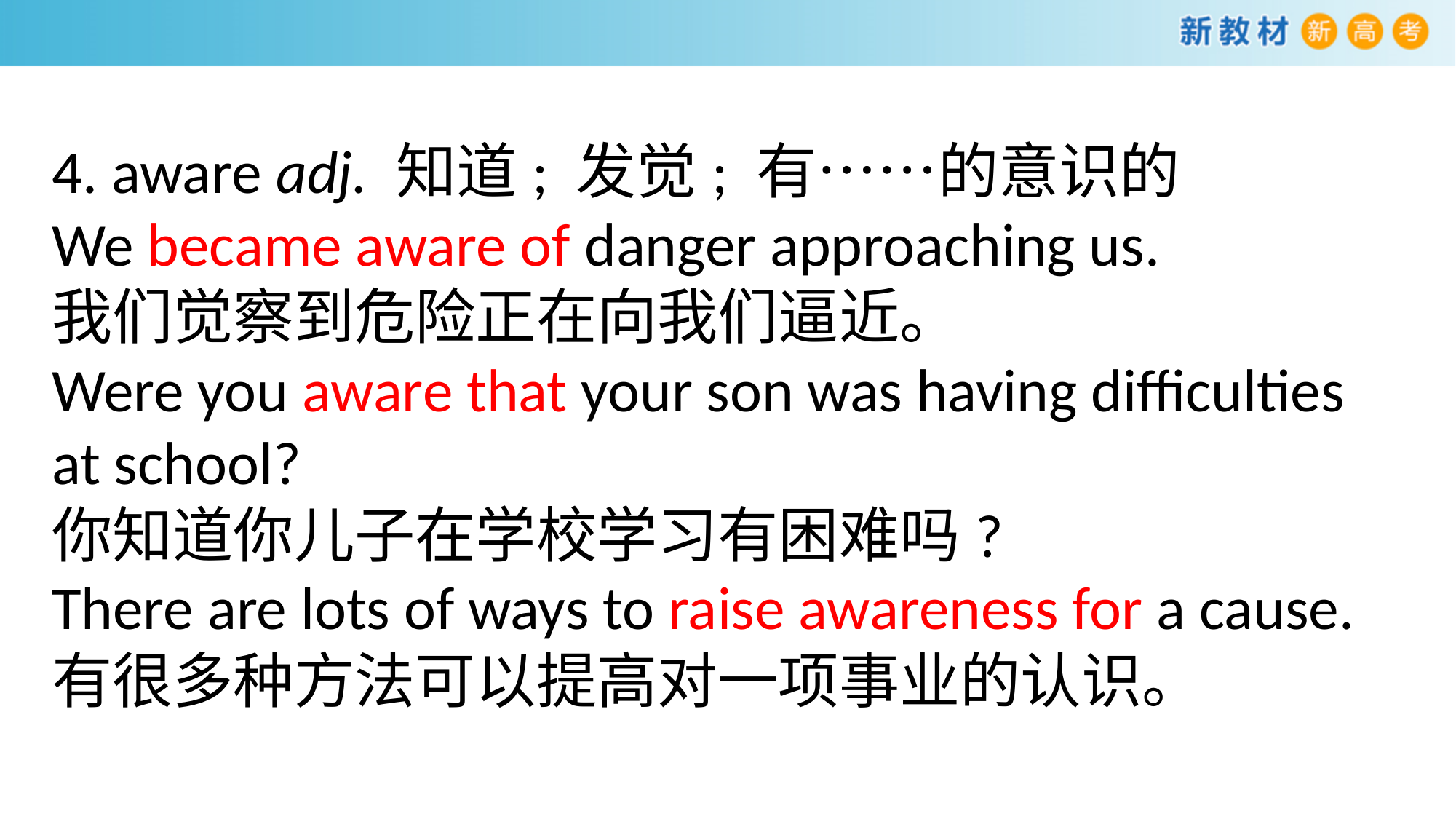

4. aware adj. 知道; 发觉; 有……的意识的
We became aware of danger approaching us.
我们觉察到危险正在向我们逼近。
Were you aware that your son was having difficulties
at school?
你知道你儿子在学校学习有困难吗?
There are lots of ways to raise awareness for a cause.
有很多种方法可以提高对一项事业的认识。